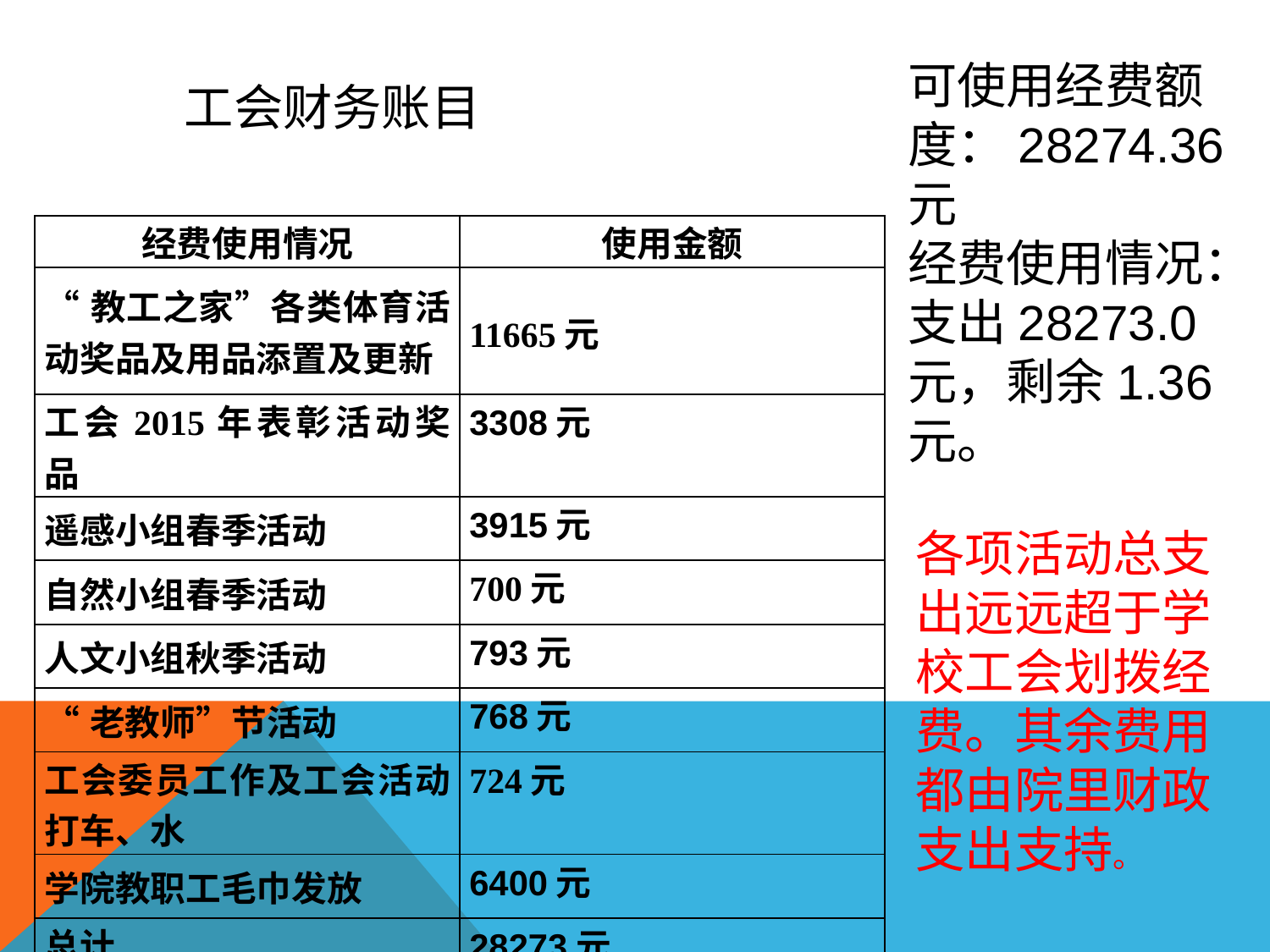

# 工会财务账目
可使用经费额度：28274.36元
经费使用情况：支出28273.0元，剩余1.36元。
| 经费使用情况 | 使用金额 |
| --- | --- |
| “教工之家”各类体育活动奖品及用品添置及更新 | 11665元 |
| 工会2015年表彰活动奖品 | 3308元 |
| 遥感小组春季活动 | 3915元 |
| 自然小组春季活动 | 700元 |
| 人文小组秋季活动 | 793元 |
| “老教师”节活动 | 768元 |
| 工会委员工作及工会活动打车、水 | 724元 |
| 学院教职工毛巾发放 | 6400元 |
| 总计 | 28273元 |
各项活动总支出远远超于学校工会划拨经费。其余费用都由院里财政支出支持。